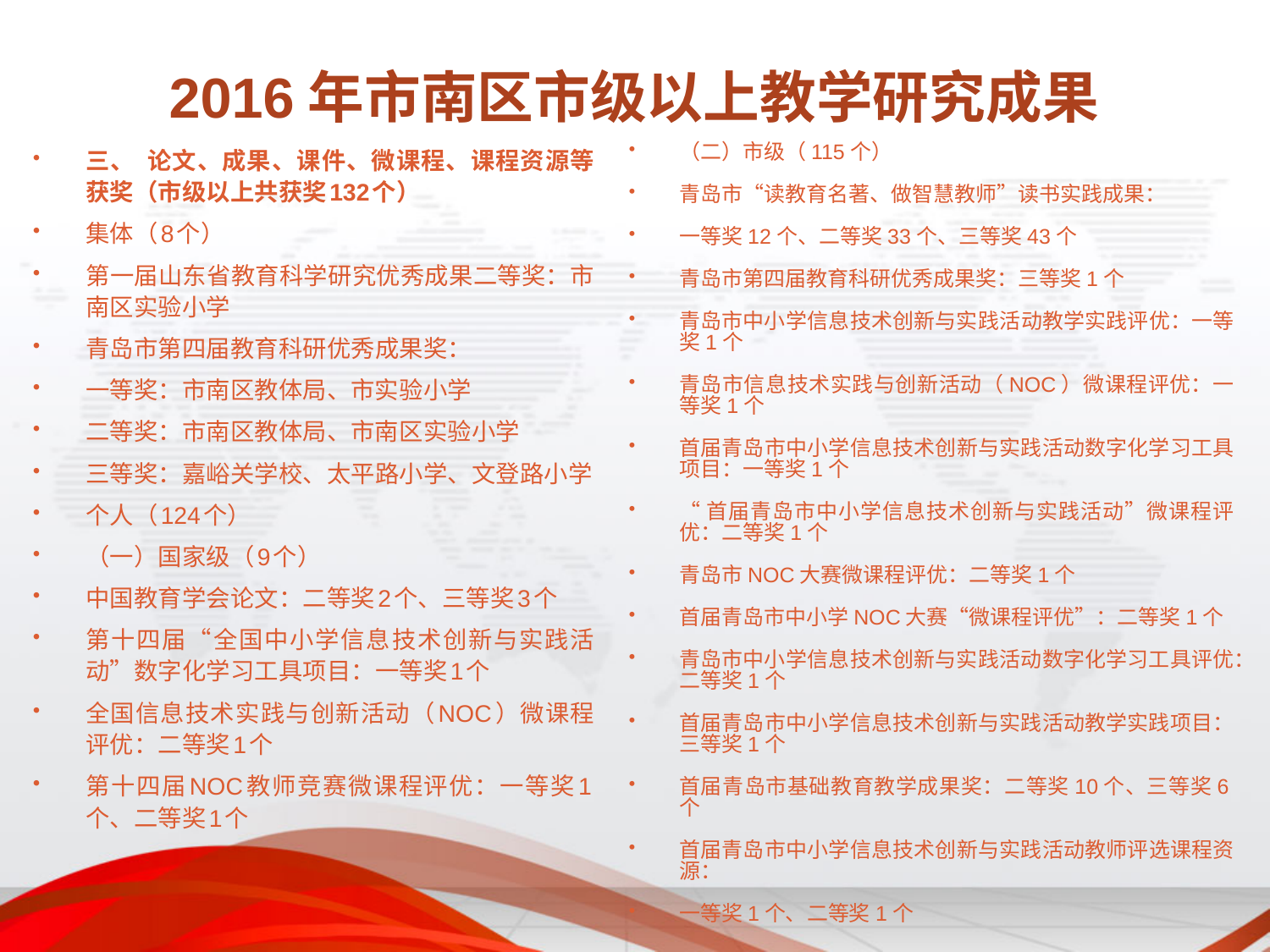

# 2016年市南区市级以上教学研究成果
三、	论文、成果、课件、微课程、课程资源等获奖（市级以上共获奖132个）
集体（8个）
第一届山东省教育科学研究优秀成果二等奖：市南区实验小学
青岛市第四届教育科研优秀成果奖：
一等奖：市南区教体局、市实验小学
二等奖：市南区教体局、市南区实验小学
三等奖：嘉峪关学校、太平路小学、文登路小学
个人（124个）
（一）国家级（9个）
中国教育学会论文：二等奖2个、三等奖3个
第十四届“全国中小学信息技术创新与实践活动”数字化学习工具项目：一等奖1个
全国信息技术实践与创新活动（NOC）微课程评优：二等奖1个
第十四届NOC教师竞赛微课程评优：一等奖1个、二等奖1个

（二）市级（115个）
青岛市“读教育名著、做智慧教师”读书实践成果：
一等奖12个、二等奖33个、三等奖43个
青岛市第四届教育科研优秀成果奖：三等奖1个
青岛市中小学信息技术创新与实践活动教学实践评优：一等奖1个
青岛市信息技术实践与创新活动（NOC）微课程评优：一等奖1个
首届青岛市中小学信息技术创新与实践活动数字化学习工具项目：一等奖1个
“首届青岛市中小学信息技术创新与实践活动”微课程评优：二等奖1个
青岛市NOC大赛微课程评优：二等奖1个
首届青岛市中小学NOC大赛“微课程评优”：二等奖1个
青岛市中小学信息技术创新与实践活动数字化学习工具评优：二等奖1个
首届青岛市中小学信息技术创新与实践活动教学实践项目：三等奖1个
首届青岛市基础教育教学成果奖：二等奖10个、三等奖6个
首届青岛市中小学信息技术创新与实践活动教师评选课程资源：
一等奖1个、二等奖1个